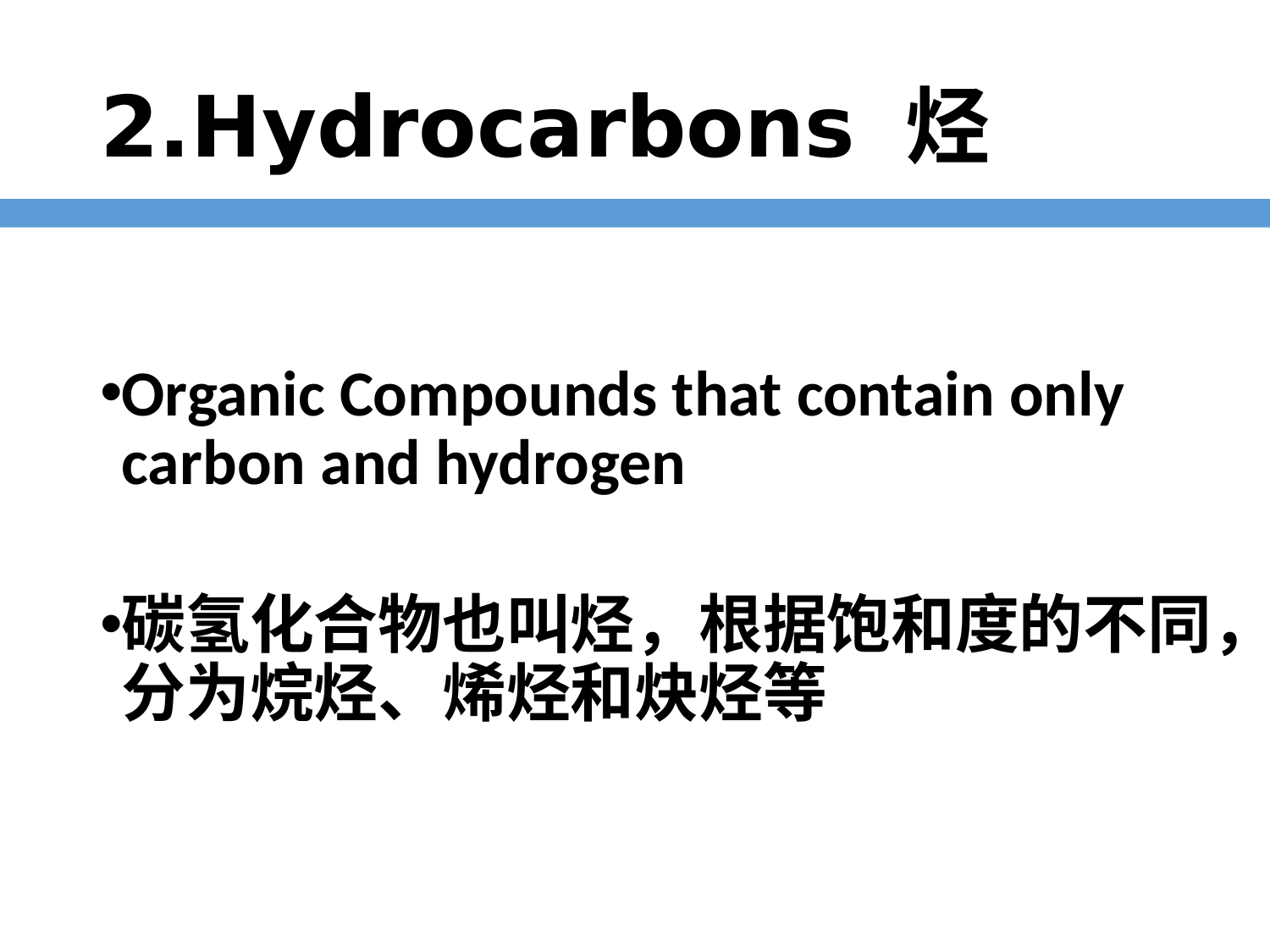

# 2.Hydrocarbons 烃

Organic Compounds that contain only carbon and hydrogen

碳氢化合物也叫烃，根据饱和度的不同，分为烷烃、烯烃和炔烃等